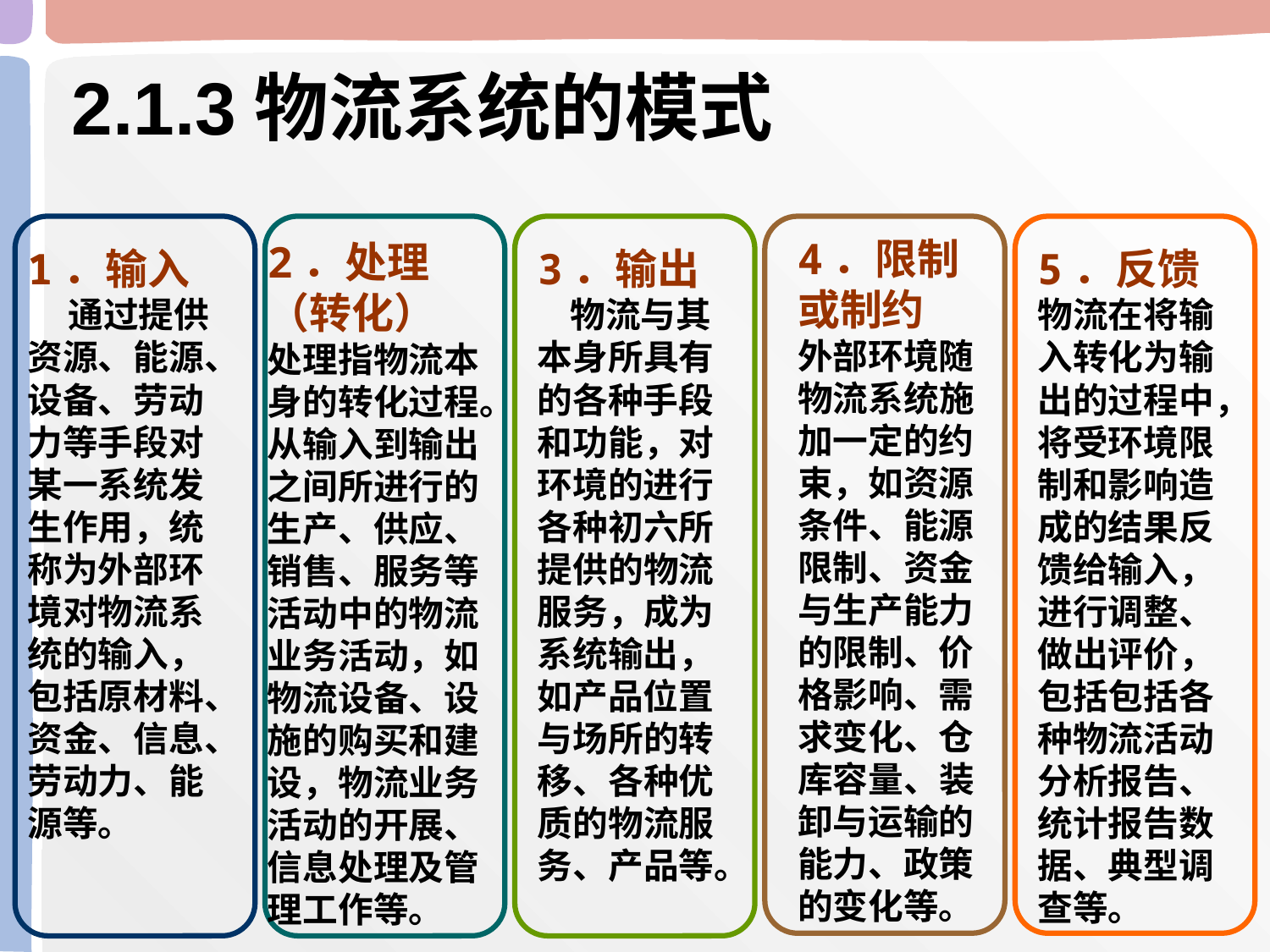

# 2.1.3物流系统的模式

1．输入
    通过提供资源、能源、设备、劳动力等手段对某一系统发生作用，统称为外部环境对物流系统的输入，包括原材料、资金、信息、劳动力、能源等。

2．处理
（转化）
处理指物流本身的转化过程。从输入到输出之间所进行的生产、供应、销售、服务等活动中的物流业务活动，如物流设备、设施的购买和建设，物流业务活动的开展、信息处理及管理工作等。

3．输出
   物流与其本身所具有的各种手段和功能，对环境的进行各种初六所提供的物流服务，成为系统输出，如产品位置与场所的转移、各种优质的物流服务、产品等。

4．限制或制约
外部环境随物流系统施加一定的约束，如资源条件、能源限制、资金与生产能力的限制、价格影响、需求变化、仓库容量、装卸与运输的能力、政策的变化等。

5．反馈
物流在将输入转化为输出的过程中，将受环境限制和影响造成的结果反馈给输入，进行调整、做出评价，包括包括各种物流活动分析报告、统计报告数据、典型调查等。